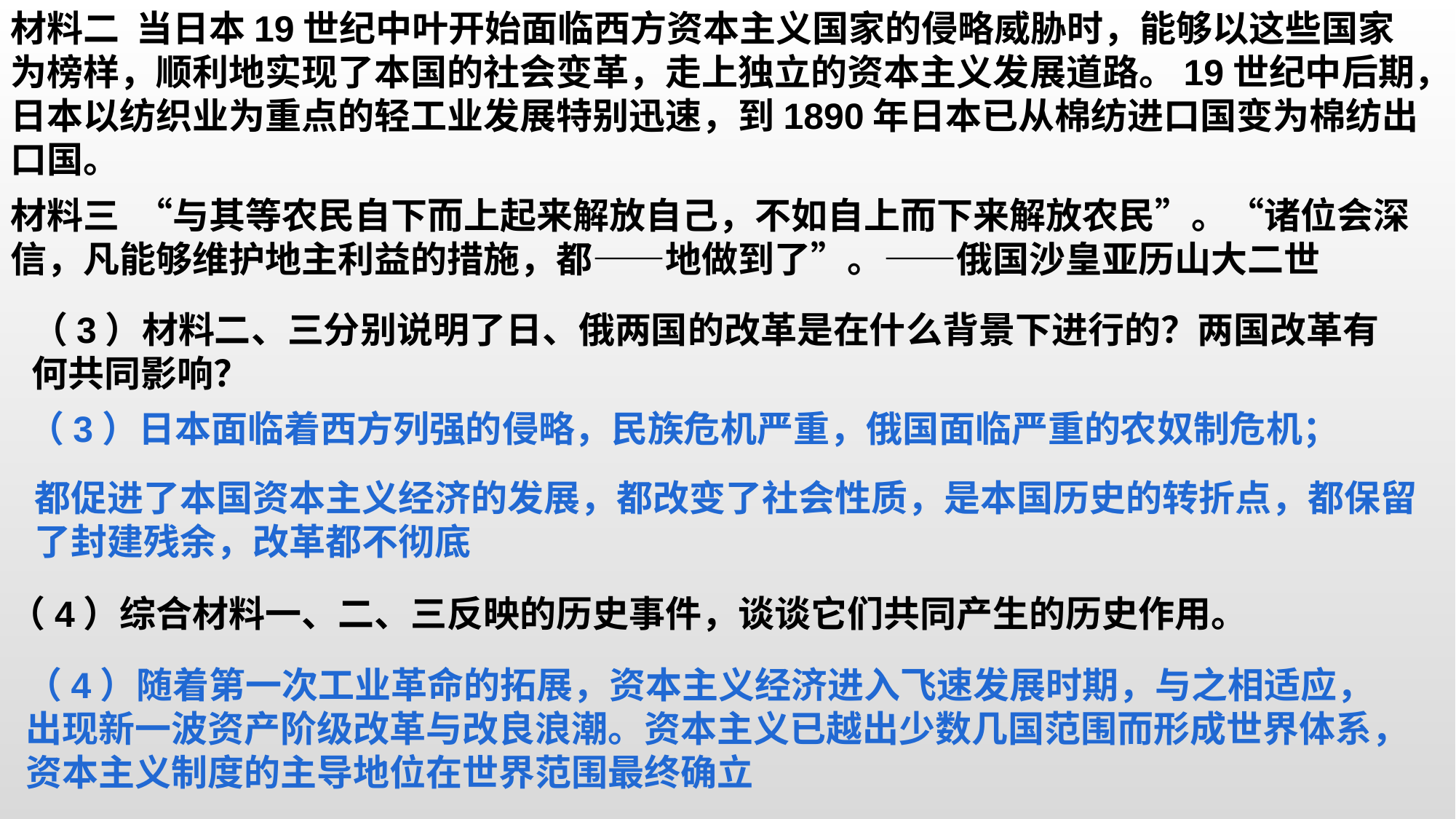

材料二  当日本19世纪中叶开始面临西方资本主义国家的侵略威胁时，能够以这些国家为榜样，顺利地实现了本国的社会变革，走上独立的资本主义发展道路。19世纪中后期，日本以纺织业为重点的轻工业发展特别迅速，到1890年日本已从棉纺进口国变为棉纺出口国。
材料三  “与其等农民自下而上起来解放自己，不如自上而下来解放农民”。“诸位会深信，凡能够维护地主利益的措施，都——地做到了”。——俄国沙皇亚历山大二世
（3）材料二、三分别说明了日、俄两国的改革是在什么背景下进行的？两国改革有何共同影响？
（3）日本面临着西方列强的侵略，民族危机严重，俄国面临严重的农奴制危机；
都促进了本国资本主义经济的发展，都改变了社会性质，是本国历史的转折点，都保留了封建残余，改革都不彻底
（4）综合材料一、二、三反映的历史事件，谈谈它们共同产生的历史作用。
（4）随着第一次工业革命的拓展，资本主义经济进入飞速发展时期，与之相适应，出现新一波资产阶级改革与改良浪潮。资本主义已越出少数几国范围而形成世界体系，资本主义制度的主导地位在世界范围最终确立